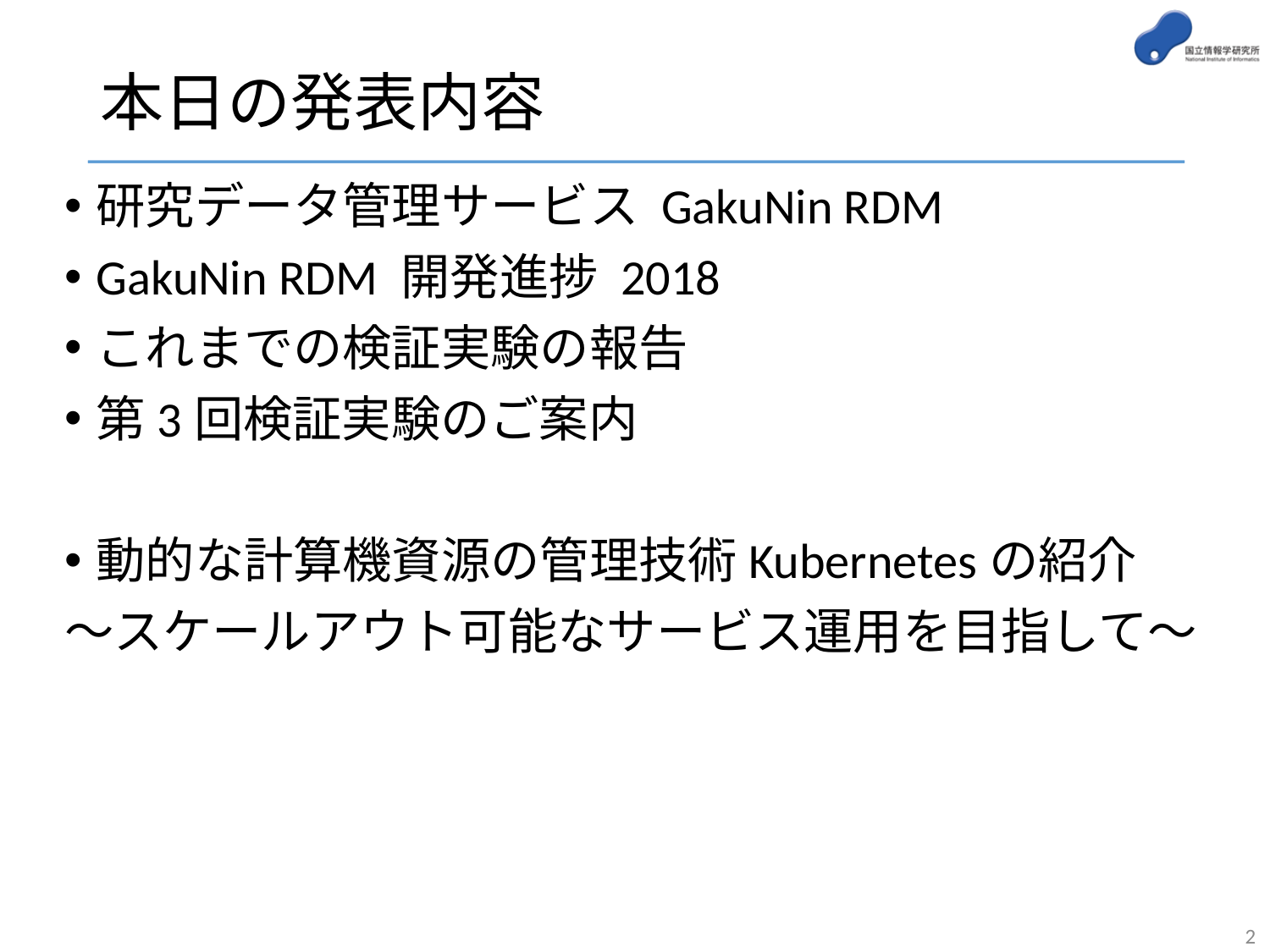

# 本日の発表内容
研究データ管理サービス GakuNin RDM
GakuNin RDM 開発進捗 2018
これまでの検証実験の報告
第3回検証実験のご案内

動的な計算機資源の管理技術Kubernetesの紹介
〜スケールアウト可能なサービス運用を目指して〜

2